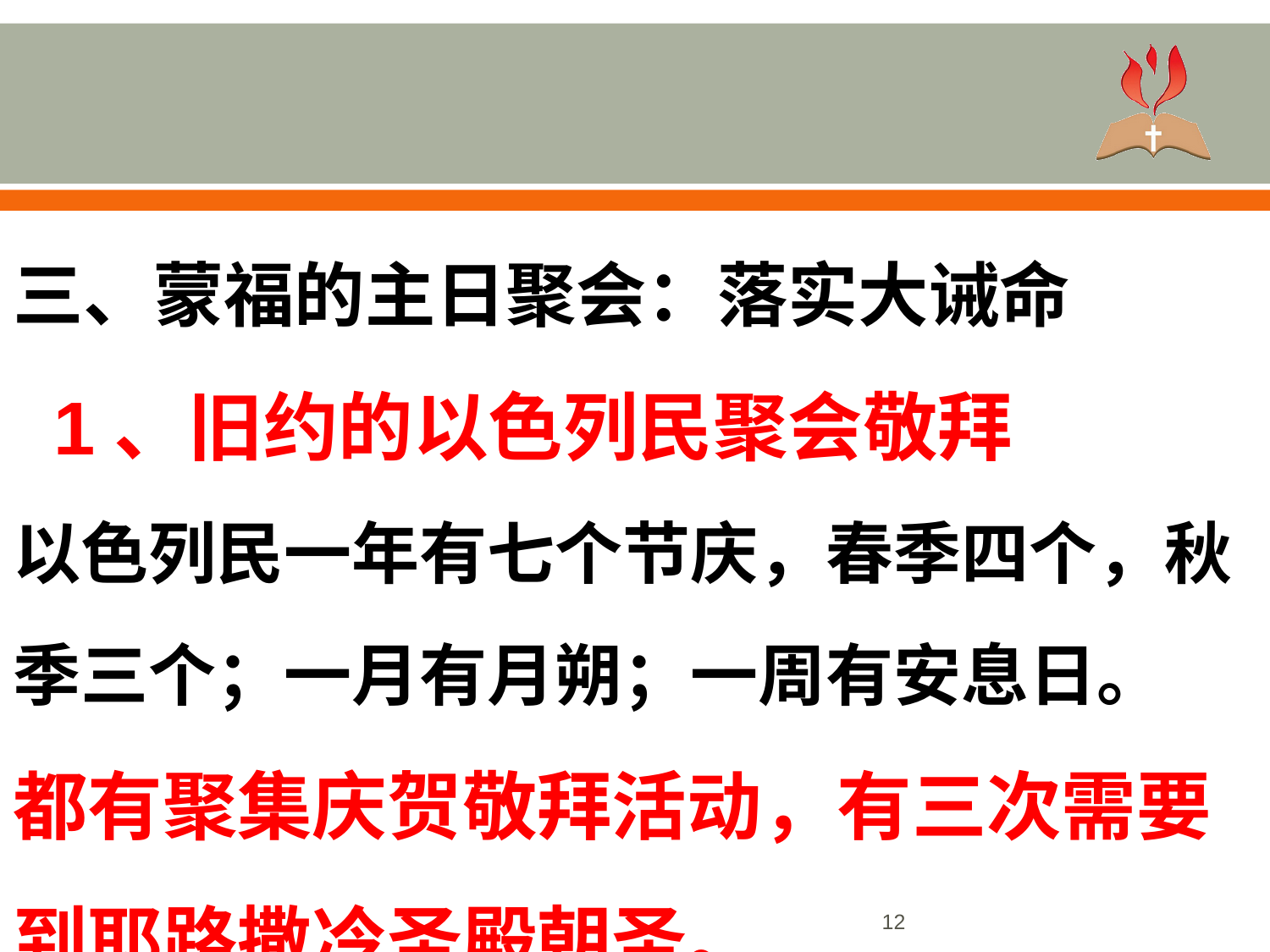

#

三、蒙福的主日聚会：落实大诫命
  1、旧约的以色列民聚会敬拜
以色列民一年有七个节庆，春季四个，秋季三个；一月有月朔；一周有安息日。
都有聚集庆贺敬拜活动，有三次需要到耶路撒冷圣殿朝圣。
12